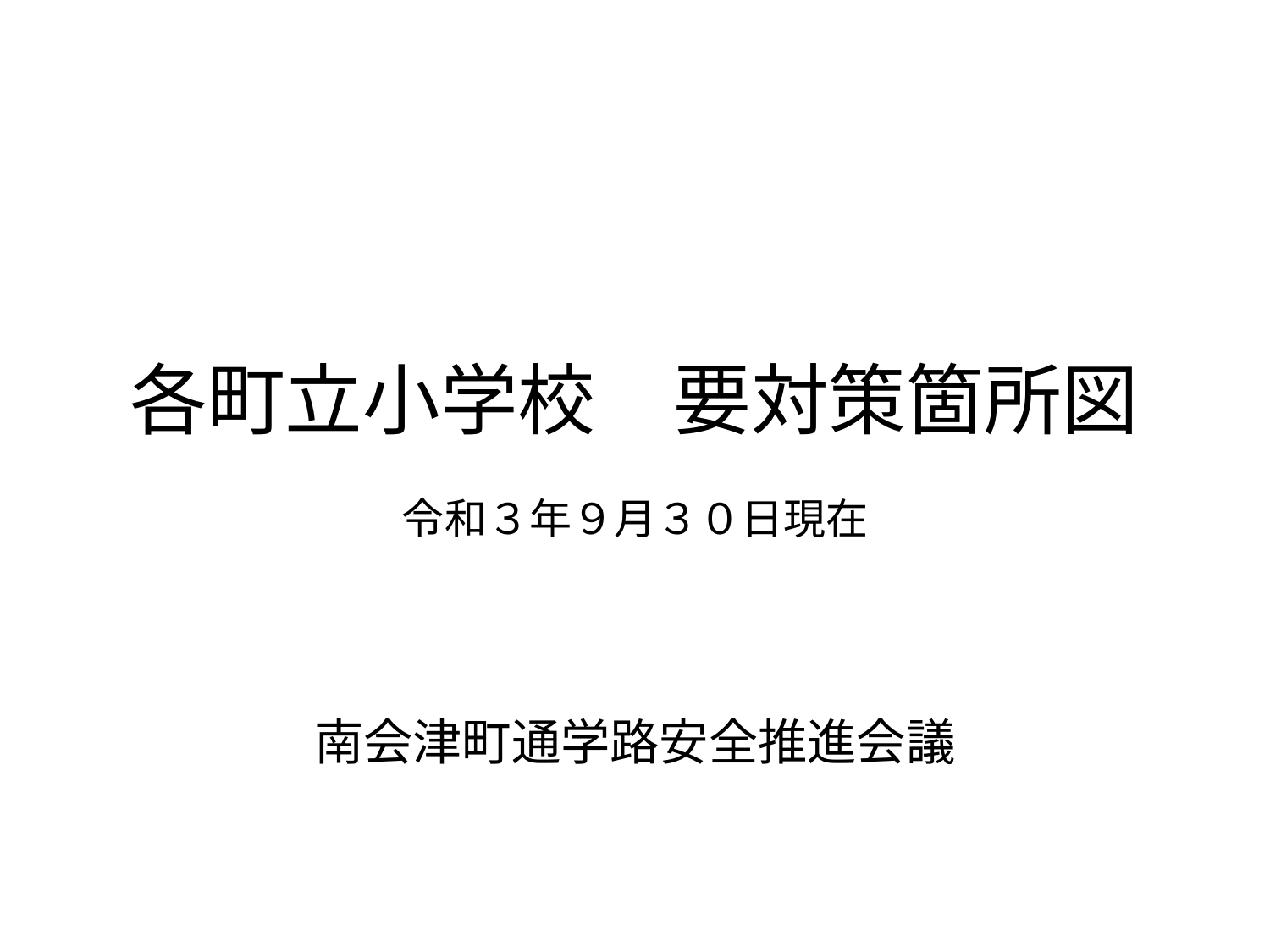

# 各町立小学校　要対策箇所図
令和３年９月３０日現在

南会津町通学路安全推進会議